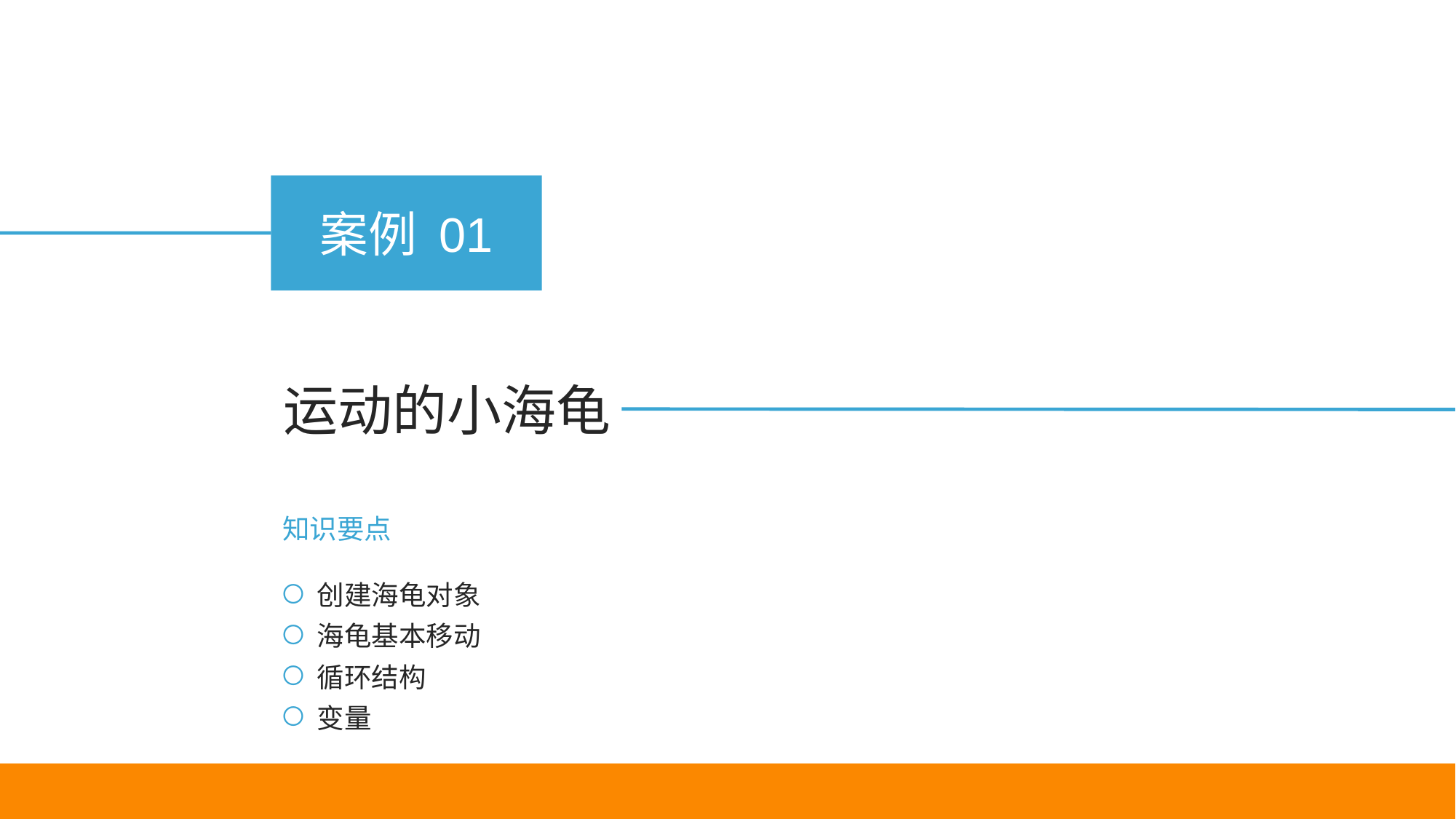

案例 01
运动的小海龟
知识要点
创建海龟对象
海龟基本移动
循环结构
变量